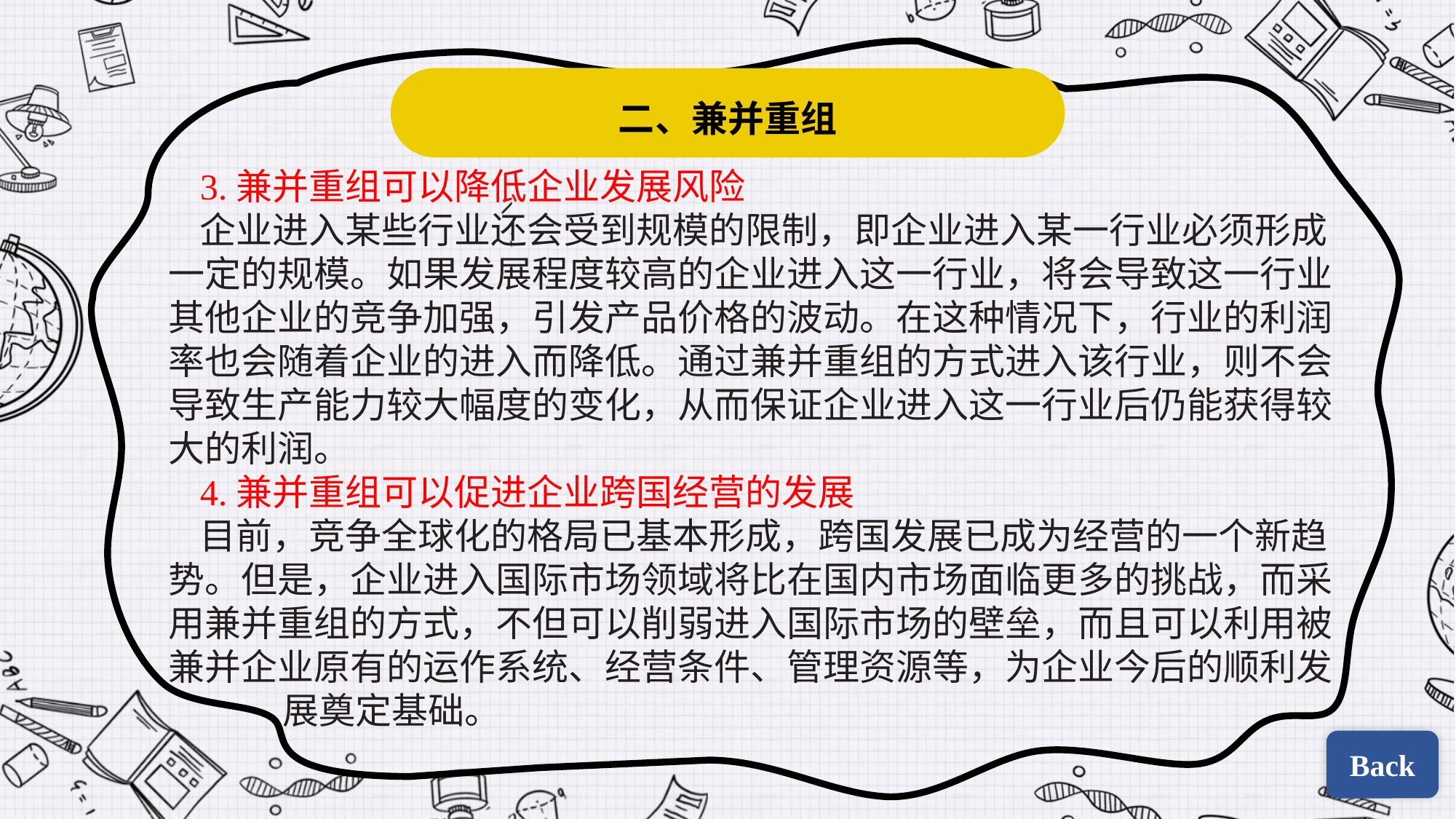

二、兼并重组
3.兼并重组可以降低企业发展风险
企业进入某些行业还会受到规模的限制，即企业进入某一行业必须形成一定的规模。如果发展程度较高的企业进入这一行业，将会导致这一行业其他企业的竞争加强，引发产品价格的波动。在这种情况下，行业的利润率也会随着企业的进入而降低。通过兼并重组的方式进入该行业，则不会导致生产能力较大幅度的变化，从而保证企业进入这一行业后仍能获得较大的利润。
4.兼并重组可以促进企业跨国经营的发展
目前，竞争全球化的格局已基本形成，跨国发展已成为经营的一个新趋势。但是，企业进入国际市场领域将比在国内市场面临更多的挑战，而采用兼并重组的方式，不但可以削弱进入国际市场的壁垒，而且可以利用被兼并企业原有的运作系统、经营条件、管理资源等，为企业今后的顺利发
         展奠定基础。

Back